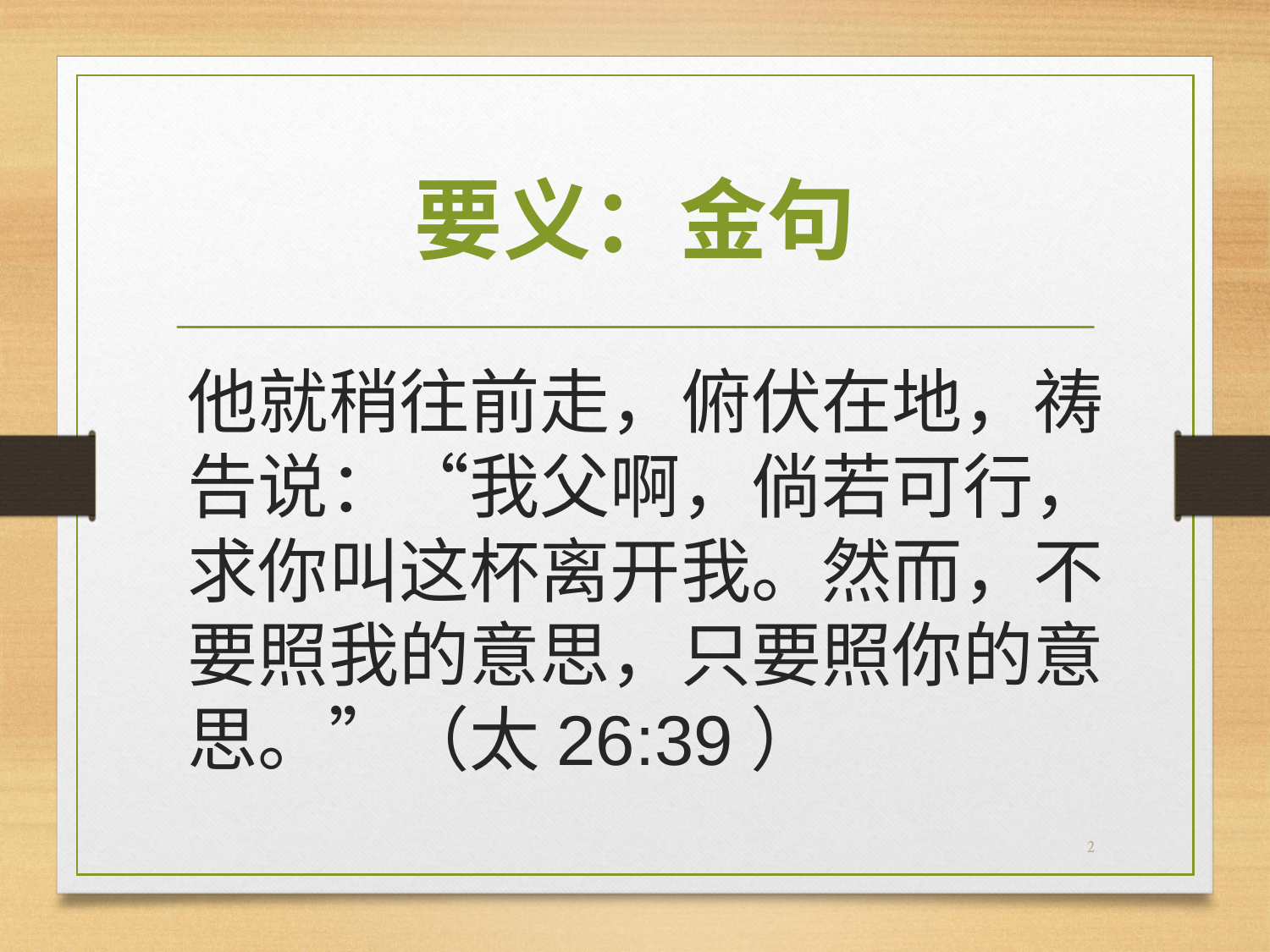

# 要义：金句
他就稍往前走，俯伏在地，祷告说：“我父啊，倘若可行，求你叫这杯离开我。然而，不要照我的意思，只要照你的意思。”（太26:39）
2